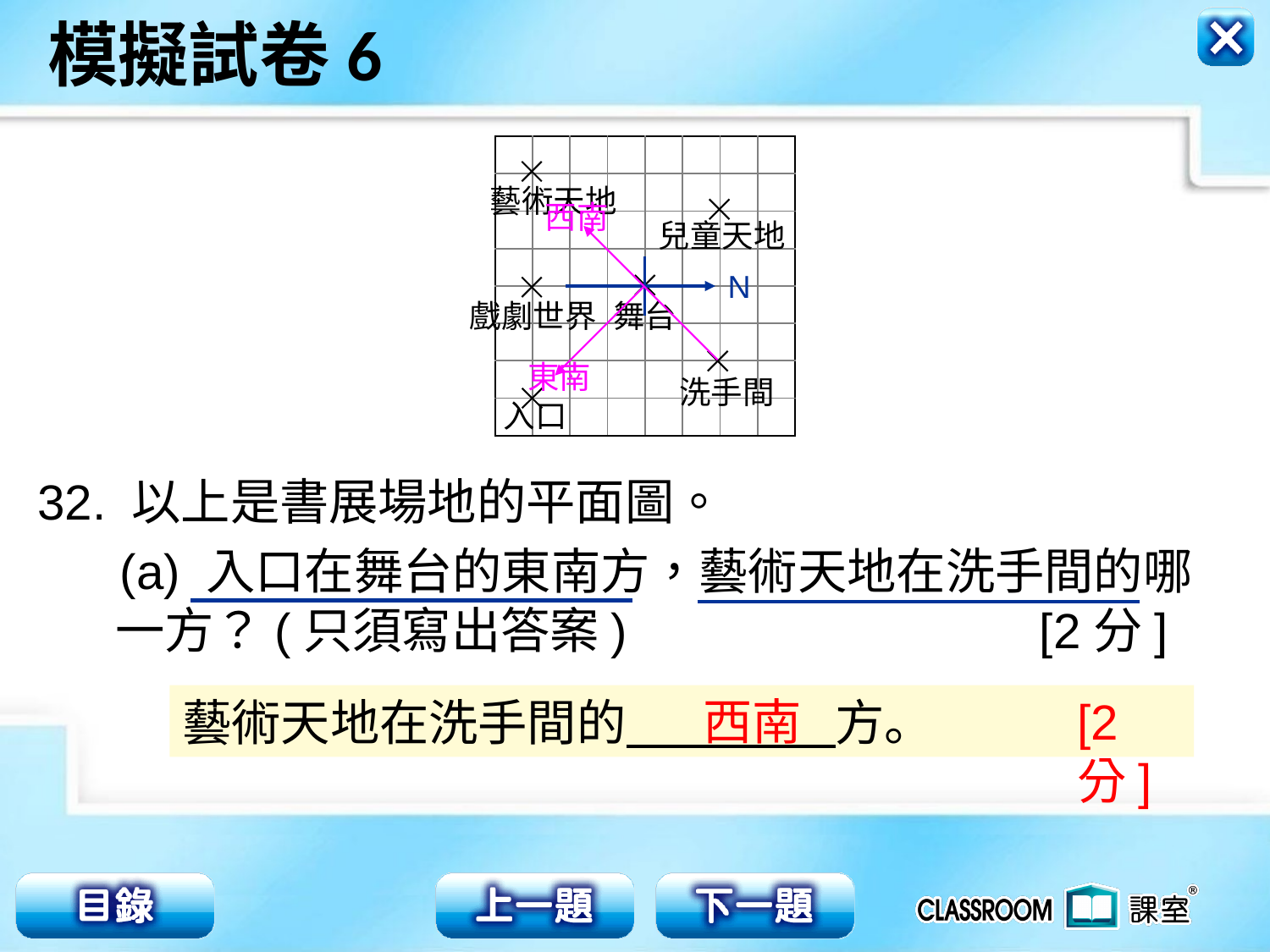

|  |  |  |  |  |  |  |  |
| --- | --- | --- | --- | --- | --- | --- | --- |
|  |  |  |  |  |  |  |  |
|  |  |  |  |  |  |  |  |
|  |  |  |  |  |  |  |  |
|  |  |  |  |  |  |  |  |
|  |  |  |  |  |  |  |  |
|  |  |  |  |  |  |  |  |
|  |  |  |  |  |  |  |  |
藝術天地
西南
兒童天地
N
戲劇世界
舞台
東南
洗手間
入口
32. 以上是書展場地的平面圖。
      (a) 入口在舞台的東南方，藝術天地在洗手間的哪
      一方？(只須寫出答案)                              [2分]
西南
[2分]
藝術天地在洗手間的                   方。